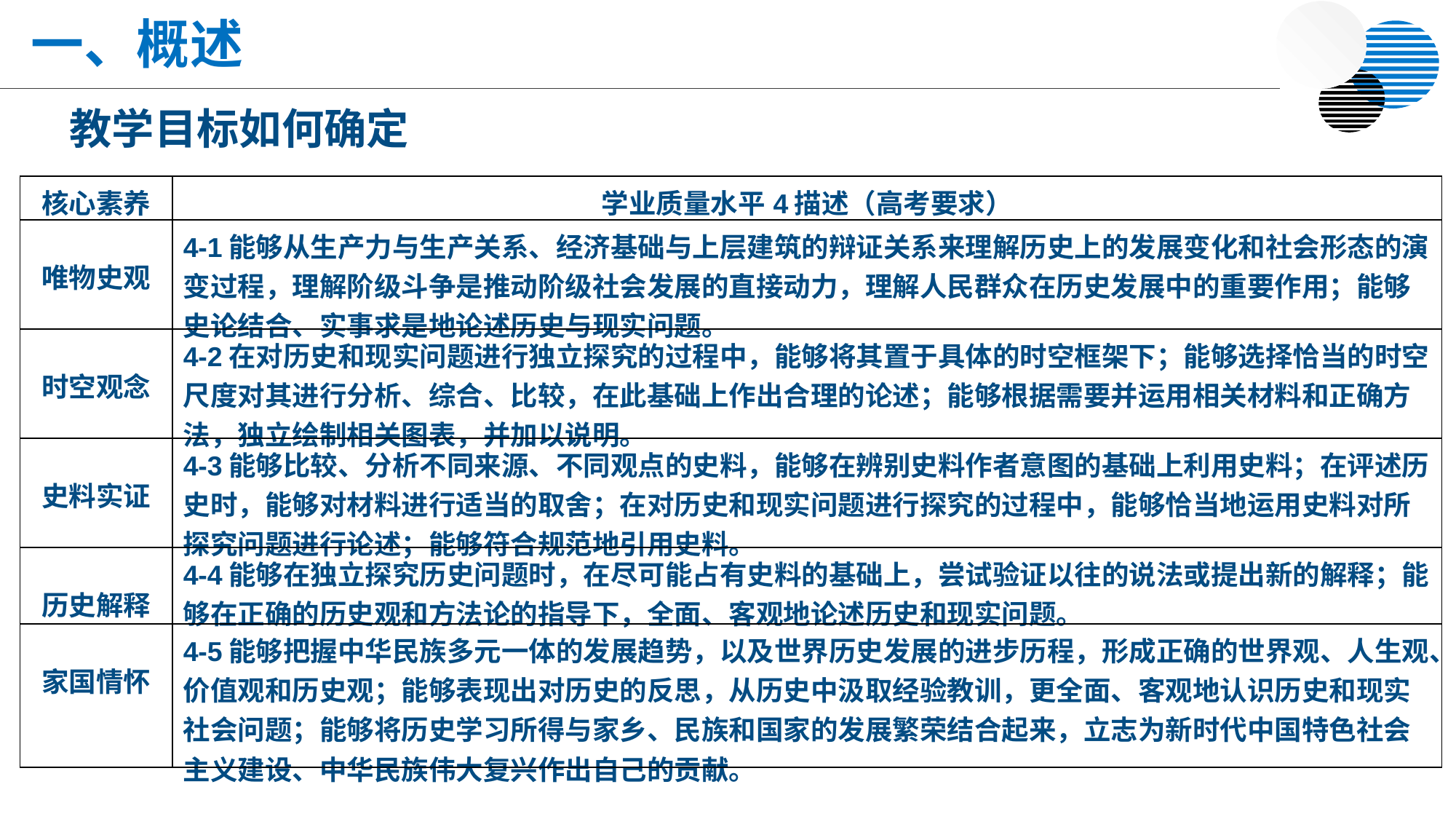

一、概述
   教学目标如何确定
| 核心素养 | 学业质量水平4描述（高考要求） |
| --- | --- |
| 唯物史观 | 4-1能够从生产力与生产关系、经济基础与上层建筑的辩证关系来理解历史上的发展变化和社会形态的演变过程，理解阶级斗争是推动阶级社会发展的直接动力，理解人民群众在历史发展中的重要作用；能够史论结合、实事求是地论述历史与现实问题。 |
| 时空观念 | 4-2在对历史和现实问题进行独立探究的过程中，能够将其置于具体的时空框架下；能够选择恰当的时空尺度对其进行分析、综合、比较，在此基础上作出合理的论述；能够根据需要并运用相关材料和正确方法，独立绘制相关图表，并加以说明。 |
| 史料实证 | 4-3能够比较、分析不同来源、不同观点的史料，能够在辨别史料作者意图的基础上利用史料；在评述历史时，能够对材料进行适当的取舍；在对历史和现实问题进行探究的过程中，能够恰当地运用史料对所探究问题进行论述；能够符合规范地引用史料。 |
| 历史解释 | 4-4能够在独立探究历史问题时，在尽可能占有史料的基础上，尝试验证以往的说法或提出新的解释；能够在正确的历史观和方法论的指导下，全面、客观地论述历史和现实问题。 |
| 家国情怀 | 4-5能够把握中华民族多元一体的发展趋势，以及世界历史发展的进步历程，形成正确的世界观、人生观、价值观和历史观；能够表现出对历史的反思，从历史中汲取经验教训，更全面、客观地认识历史和现实社会问题；能够将历史学习所得与家乡、民族和国家的发展繁荣结合起来，立志为新时代中国特色社会主义建设、中华民族伟大复兴作出自己的贡献。 |